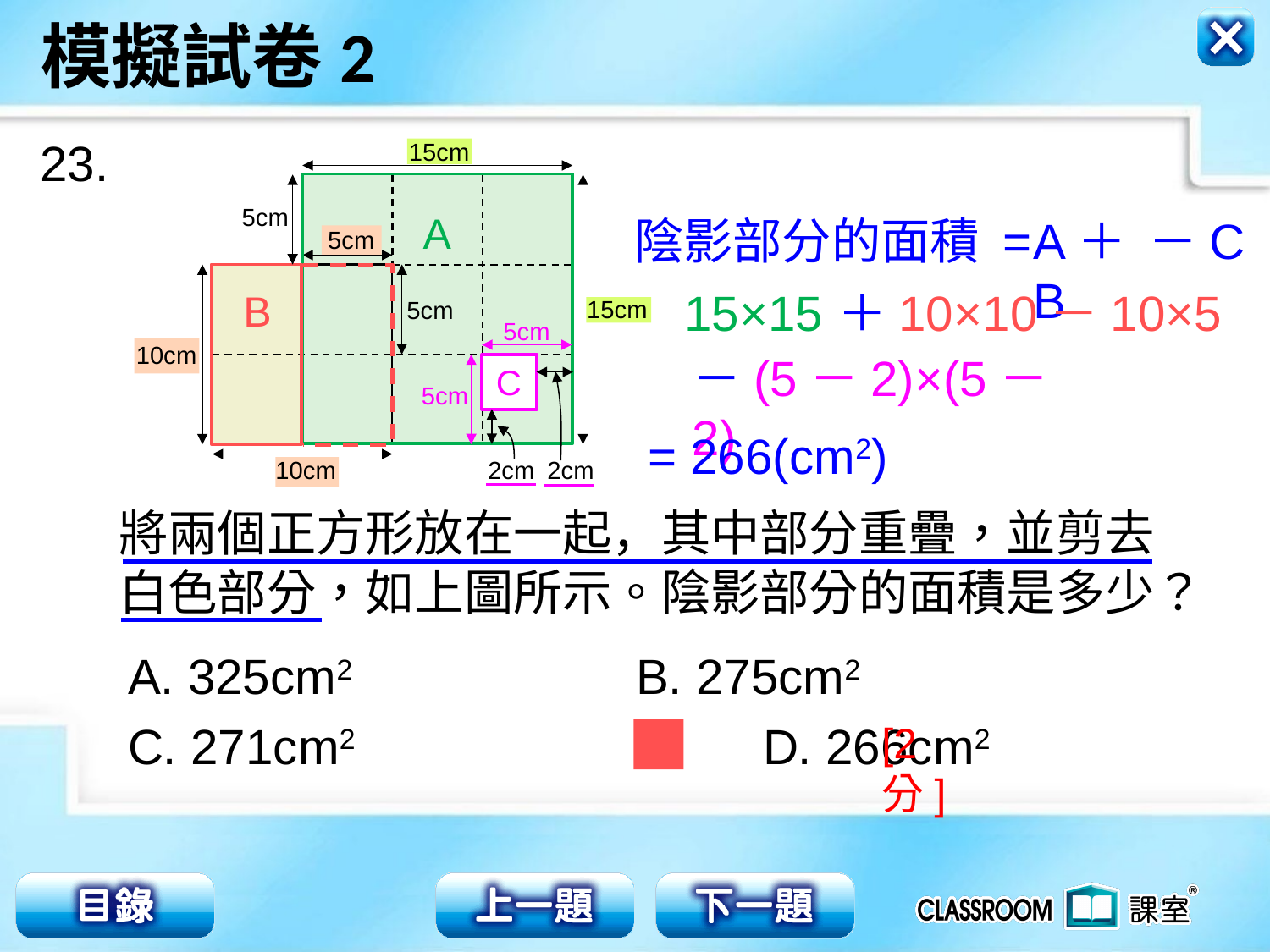

23.
15cm

5cm
A
－C
陰影部分的面積 =
A＋B
5cm

＋10×10－10×5
15×15
B
15cm
5cm

5cm
10cm

－(5－2)×(5－2)
C

5cm
= 266(cm2)

10cm
2cm
2cm

將兩個正方形放在一起，其中部分重疊，並剪去白色部分，如上圖所示。陰影部分的面積是多少？
A. 325cm2  		B. 275cm2
C. 271cm2              	D. 266cm2
[2分]